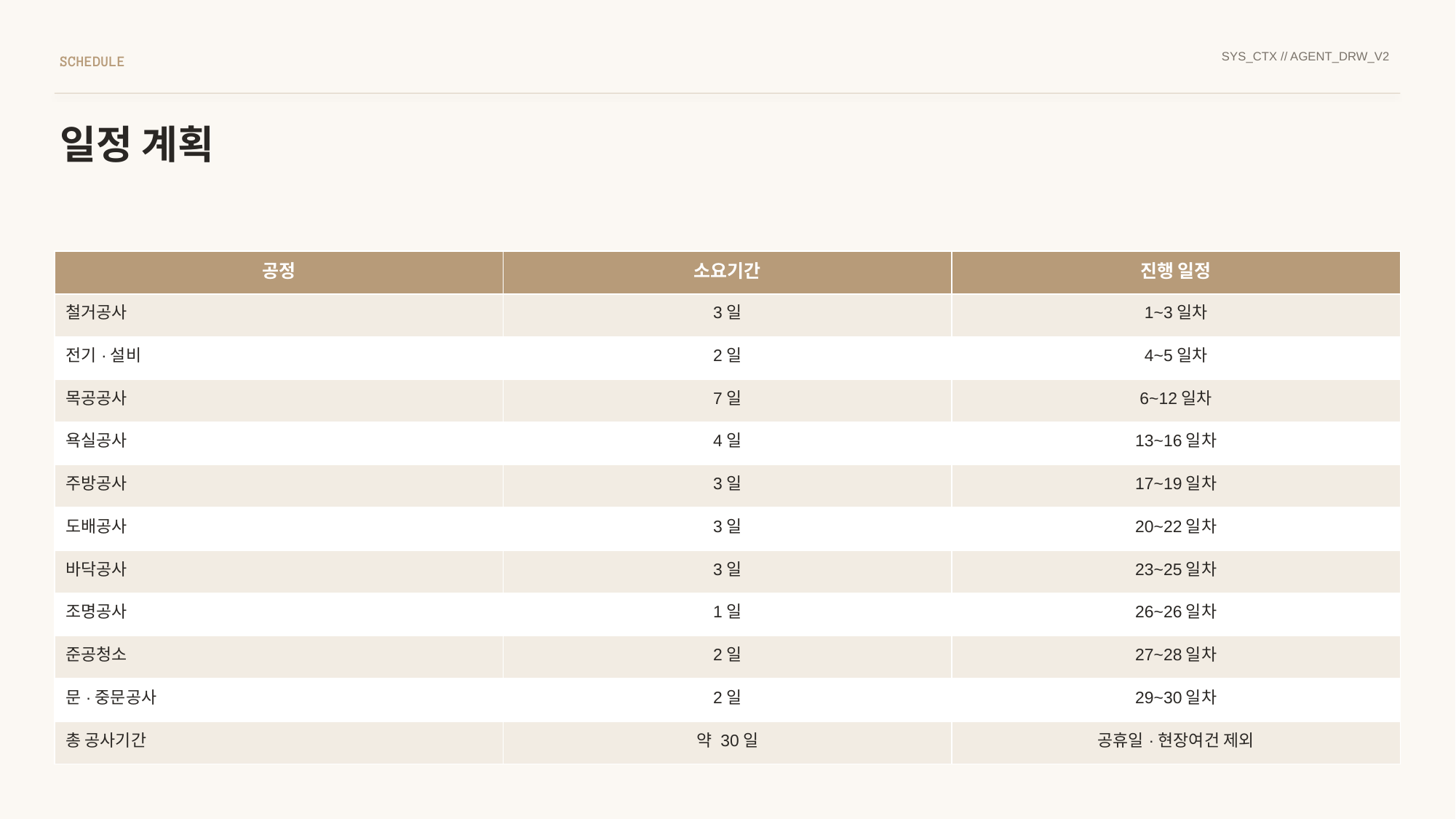

SYS_CTX // AGENT_DRW_V2
SCHEDULE

일정 계획
| 공정 | 소요기간 | 진행 일정 |
| --- | --- | --- |
| 철거공사 | 3일 | 1~3일차 |
| 전기·설비 | 2일 | 4~5일차 |
| 목공공사 | 7일 | 6~12일차 |
| 욕실공사 | 4일 | 13~16일차 |
| 주방공사 | 3일 | 17~19일차 |
| 도배공사 | 3일 | 20~22일차 |
| 바닥공사 | 3일 | 23~25일차 |
| 조명공사 | 1일 | 26~26일차 |
| 준공청소 | 2일 | 27~28일차 |
| 문·중문공사 | 2일 | 29~30일차 |
| 총 공사기간 | 약 30일 | 공휴일·현장여건 제외 |